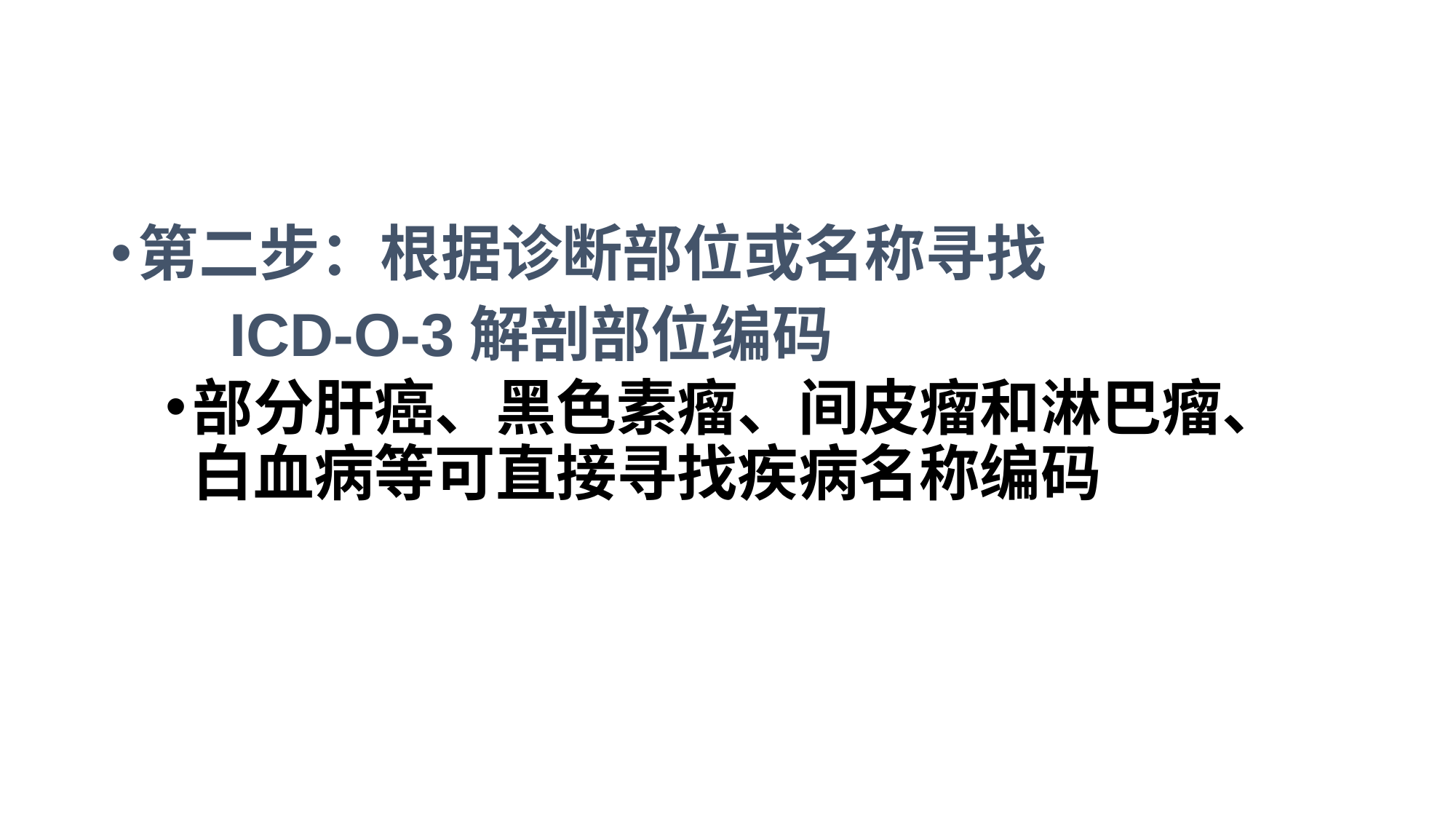

#
第二步：根据诊断部位或名称寻找
       ICD-O-3解剖部位编码
部分肝癌、黑色素瘤、间皮瘤和淋巴瘤、
白血病等可直接寻找疾病名称编码